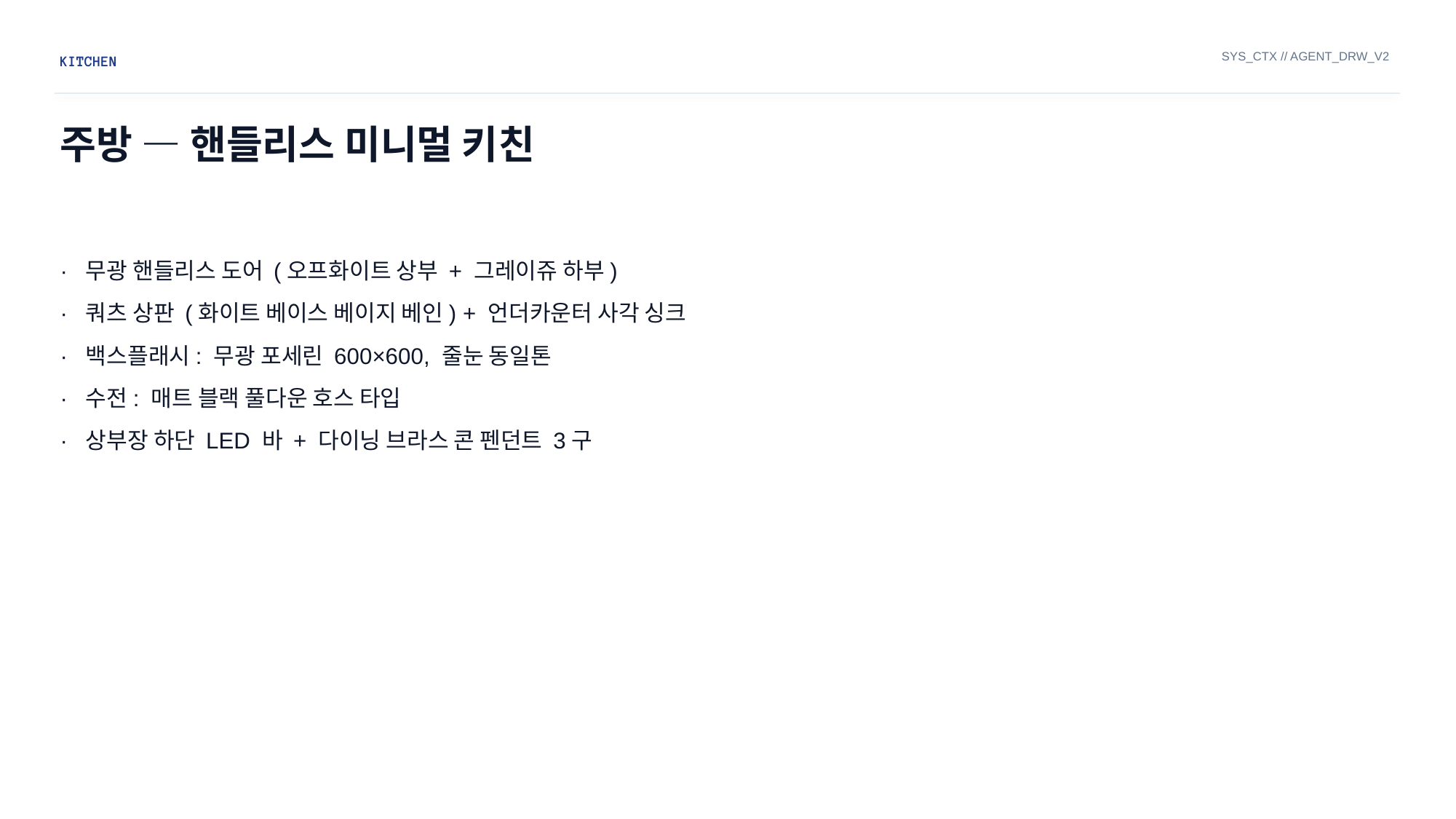

SYS_CTX // AGENT_DRW_V2
KITCHEN

주방 — 핸들리스 미니멀 키친
·  무광 핸들리스 도어 (오프화이트 상부 + 그레이쥬 하부)
·  쿼츠 상판 (화이트 베이스 베이지 베인) + 언더카운터 사각 싱크
·  백스플래시: 무광 포세린 600×600, 줄눈 동일톤
·  수전: 매트 블랙 풀다운 호스 타입
·  상부장 하단 LED 바 + 다이닝 브라스 콘 펜던트 3구